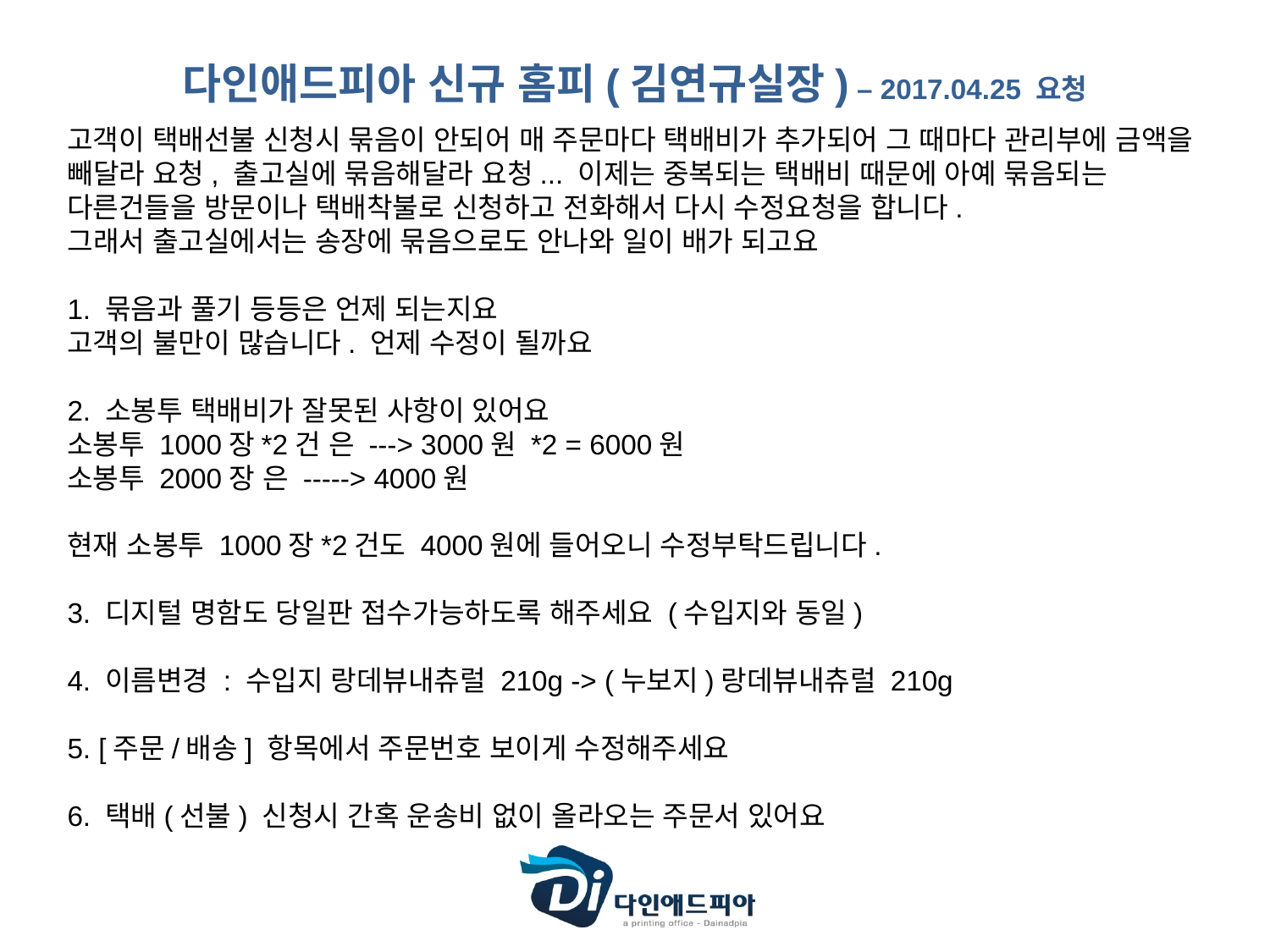

# 다인애드피아 신규 홈피(김연규실장) – 2017.04.25 요청
고객이 택배선불 신청시 묶음이 안되어 매 주문마다 택배비가 추가되어 그 때마다 관리부에 금액을 빼달라 요청, 출고실에 묶음해달라 요청... 이제는 중복되는 택배비 때문에 아예 묶음되는 다른건들을 방문이나 택배착불로 신청하고 전화해서 다시 수정요청을 합니다.
그래서 출고실에서는 송장에 묶음으로도 안나와 일이 배가 되고요
1. 묶음과 풀기 등등은 언제 되는지요
고객의 불만이 많습니다. 언제 수정이 될까요
2. 소봉투 택배비가 잘못된 사항이 있어요
소봉투 1000장*2건 은 ---> 3000원 *2 = 6000원
소봉투 2000장 은 -----> 4000원
현재 소봉투 1000장*2건도 4000원에 들어오니 수정부탁드립니다.
3. 디지털 명함도 당일판 접수가능하도록 해주세요 (수입지와 동일)

4. 이름변경 : 수입지 랑데뷰내츄럴 210g -> (누보지)랑데뷰내츄럴 210g
5. [주문/배송] 항목에서 주문번호 보이게 수정해주세요
6. 택배(선불) 신청시 간혹 운송비 없이 올라오는 주문서 있어요